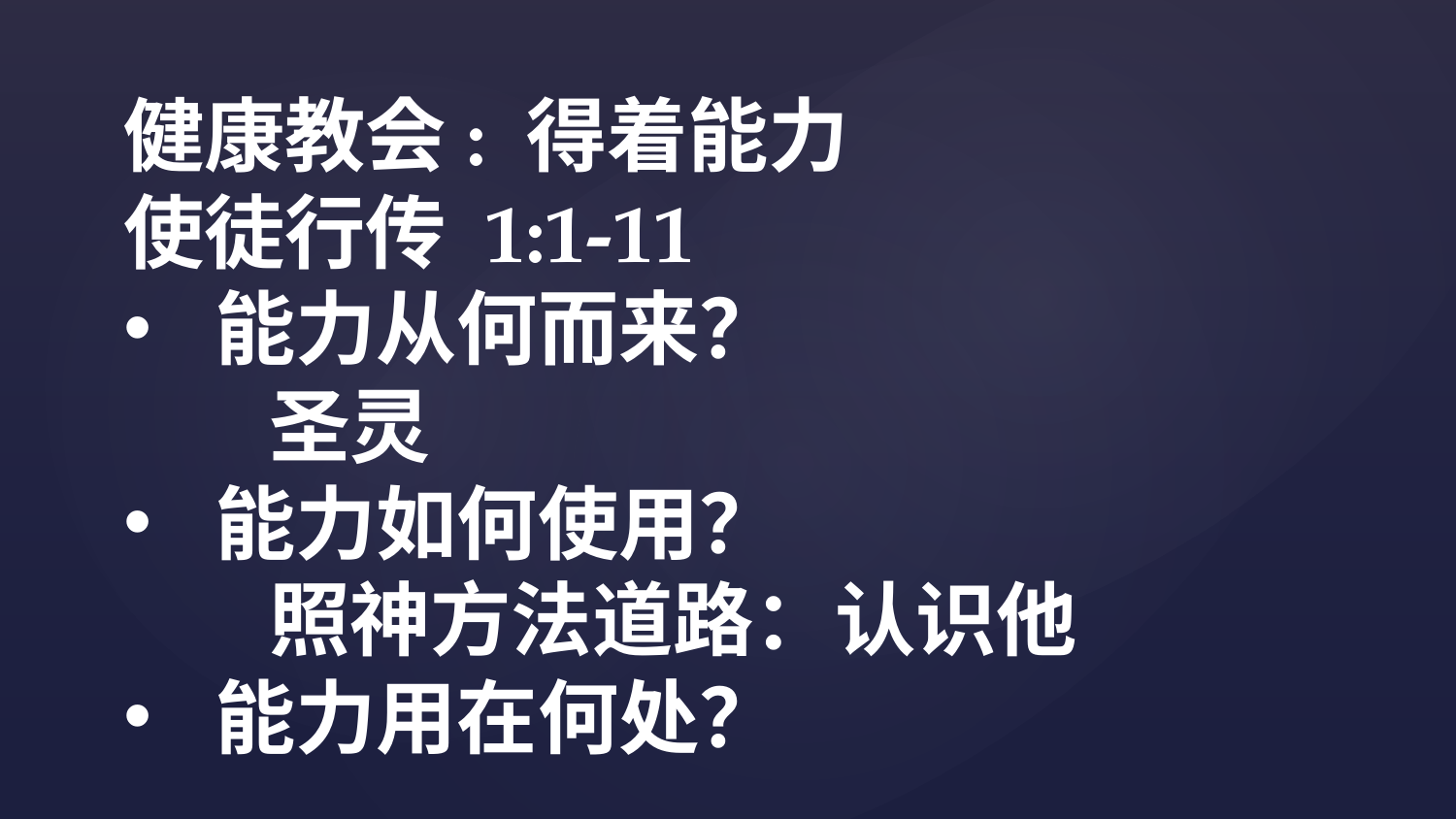

健康教会: 得着能力
使徒行传 1:1-11
能力从何而来？
	圣灵
能力如何使用？
	照神方法道路：认识他
能力用在何处？